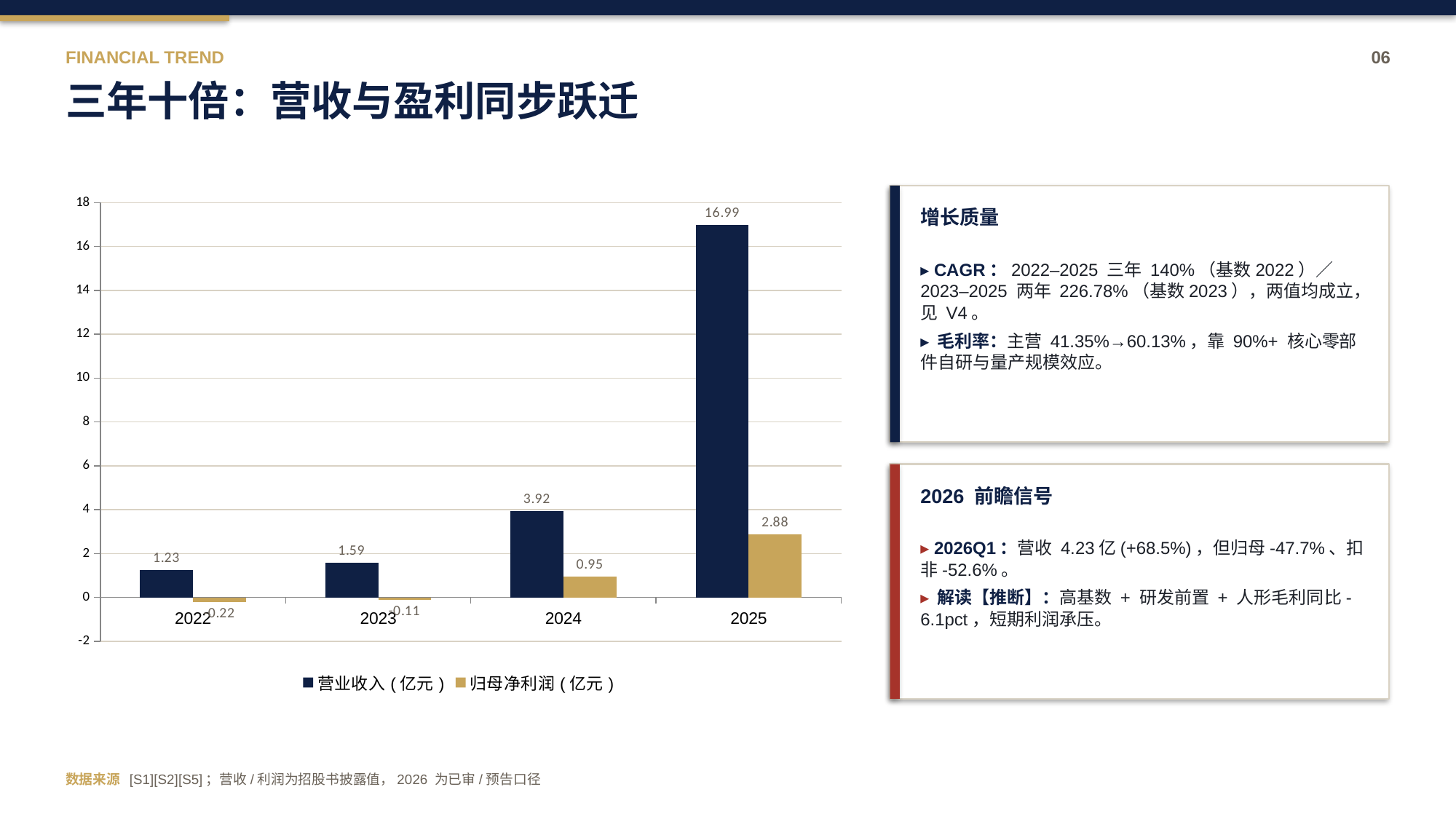

FINANCIAL TREND
06
三年十倍：营收与盈利同步跃迁

### Chart

| Category | 营业收入(亿元) | 归母净利润(亿元) |
|---|---|---|
| 2022 | 1.23 | -0.22 |
| 2023 | 1.59 | -0.11 |
| 2024 | 3.92 | 0.95 |
| 2025 | 16.99 | 2.88 |

增长质量
▸ CAGR：2022–2025 三年 140%（基数2022）／2023–2025 两年 226.78%（基数2023），两值均成立，见 V4。
▸ 毛利率：主营 41.35%→60.13%，靠 90%+ 核心零部件自研与量产规模效应。

2026 前瞻信号
▸ 2026Q1：营收 4.23亿(+68.5%)，但归母-47.7%、扣非-52.6%。
▸ 解读【推断】：高基数 + 研发前置 + 人形毛利同比-6.1pct，短期利润承压。
数据来源  [S1][S2][S5]；营收/利润为招股书披露值，2026 为已审/预告口径